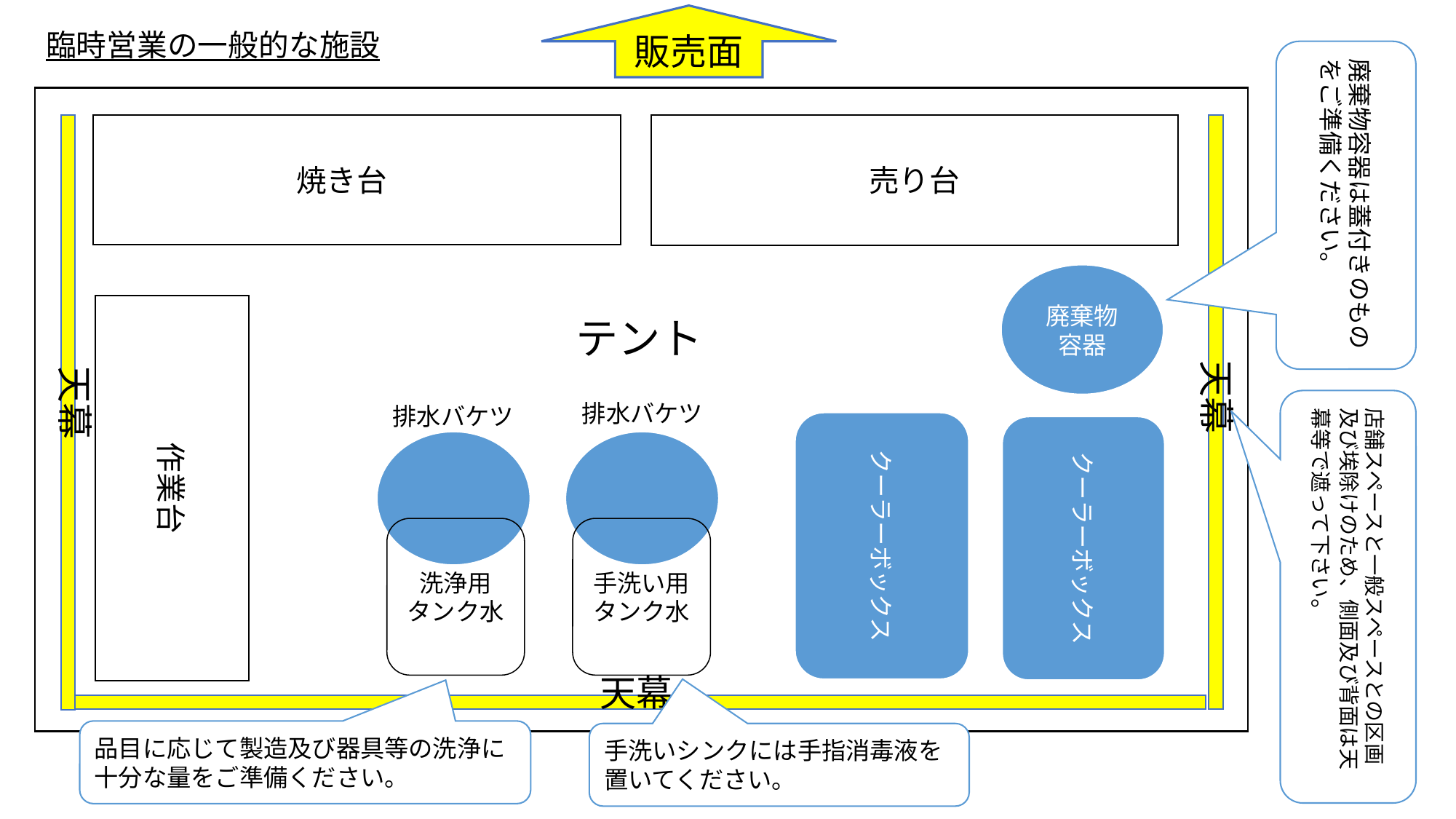

販売面
臨時営業の一般的な施設
廃棄物容器は蓋付きのものをご準備ください。

売り台

焼き台

作業台
テント
天幕
天幕
排水バケツ
排水バケツ
クーラーボックス
クーラーボックス

洗浄用
タンク水
手洗い用
タンク水
天幕
廃棄物
容器
店舗スペースと一般スペースとの区画及び埃除けのため、側面及び背面は天幕等で遮って下さい。
品目に応じて製造及び器具等の洗浄に十分な量をご準備ください。
手洗いシンクには手指消毒液を置いてください。